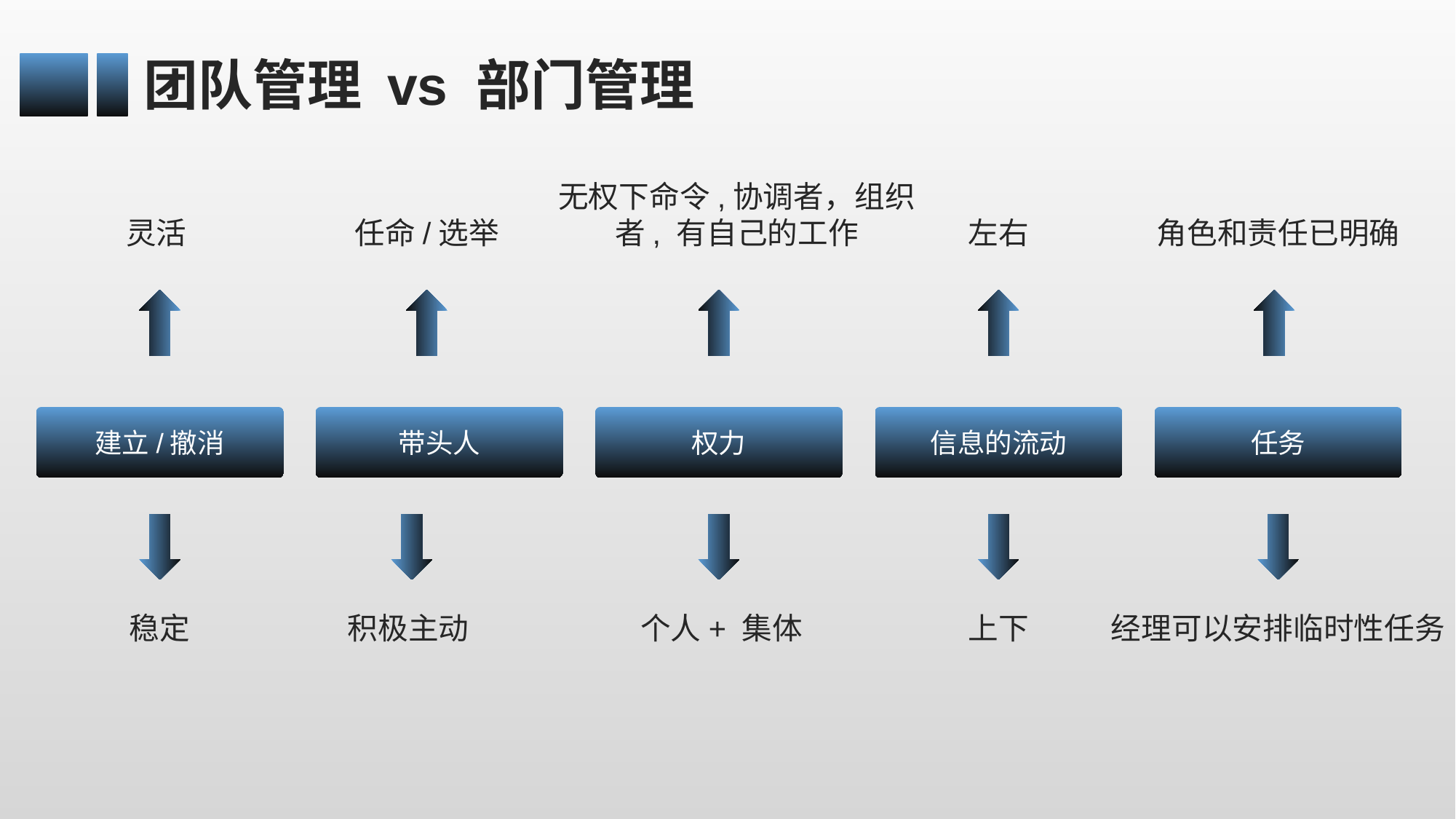

团队管理 vs 部门管理

无权下命令,协调者，组织者, 有自己的工作
灵活
任命/选举
左右
角色和责任已明确

建立/撤消
带头人
权力
信息的流动
任务

稳定
积极主动
个人+ 集体
上下
经理可以安排临时性任务